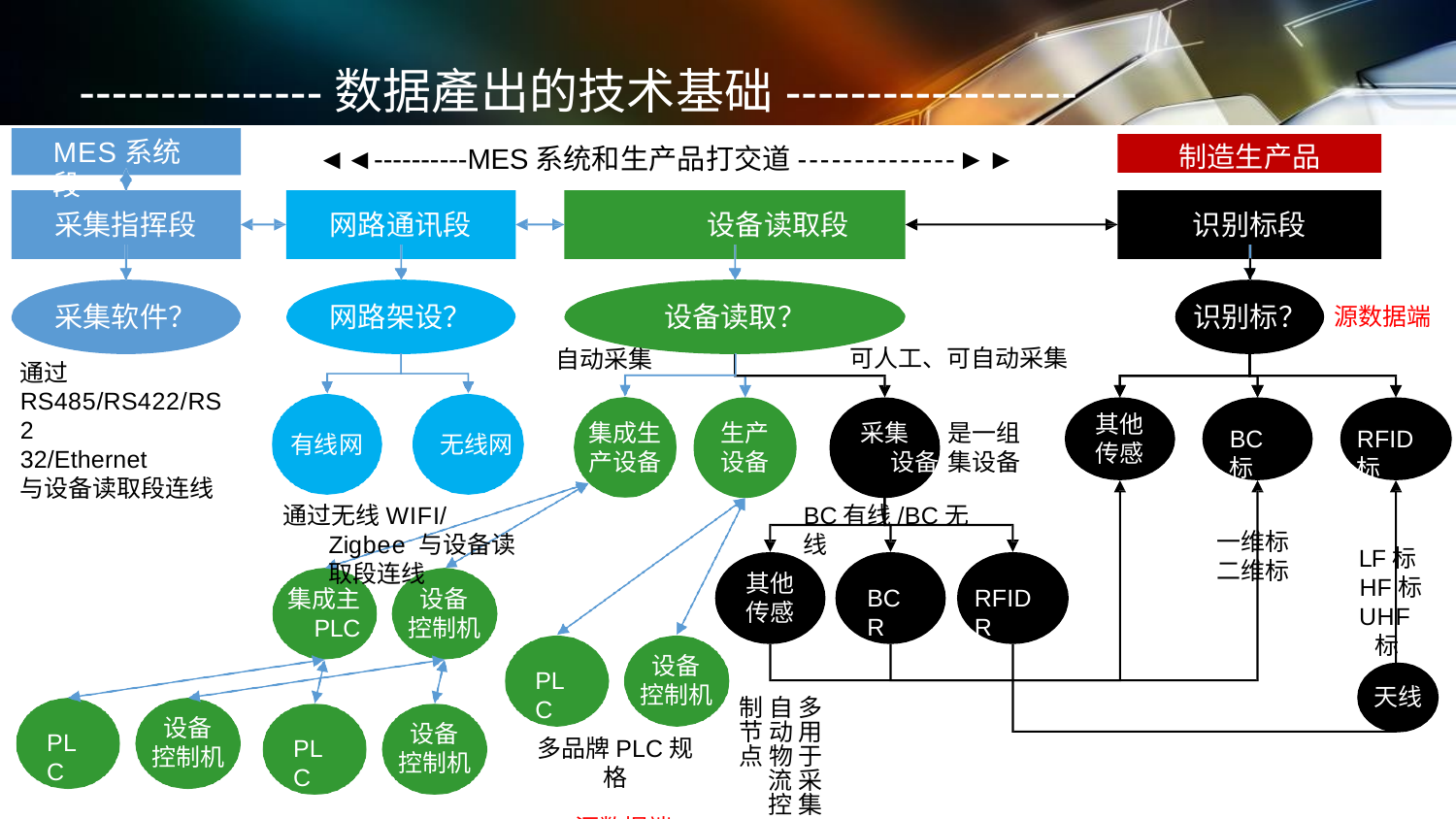

# ---------------数据產出的技术基础------------------

MES系统段
制造生产品
◄◄----------MES系统和生产品打交道--------------►►
网路通讯段	设备读取段

采集指挥段
识别标段

采集软件？
通过 RS485/RS422/RS2
32/Ethernet
与设备读取段连线
网路架设？
设备读取？
识别标？
源数据端
可人工、可自动采集
自动采集

其他 传感
集成生 产设备
生产 设备
采集	是一组采 设备	集设备
BC标
RFID标
有线网	无线网

通过无线WIFI/Zigbee 与设备读取段连线

BC有线/BC无线

一维标 二维标
LF标
HF标
UHF标

其他
传感
BCR
RFID R
集成主  PLC
设备 控制机
设备 控制机

PLC
天线
制 自 多 节 动 用 点 物 于
流 采 控 集
设备 控制机
设备
控制机
PLC
多品牌PLC规格
源数据端
PLC